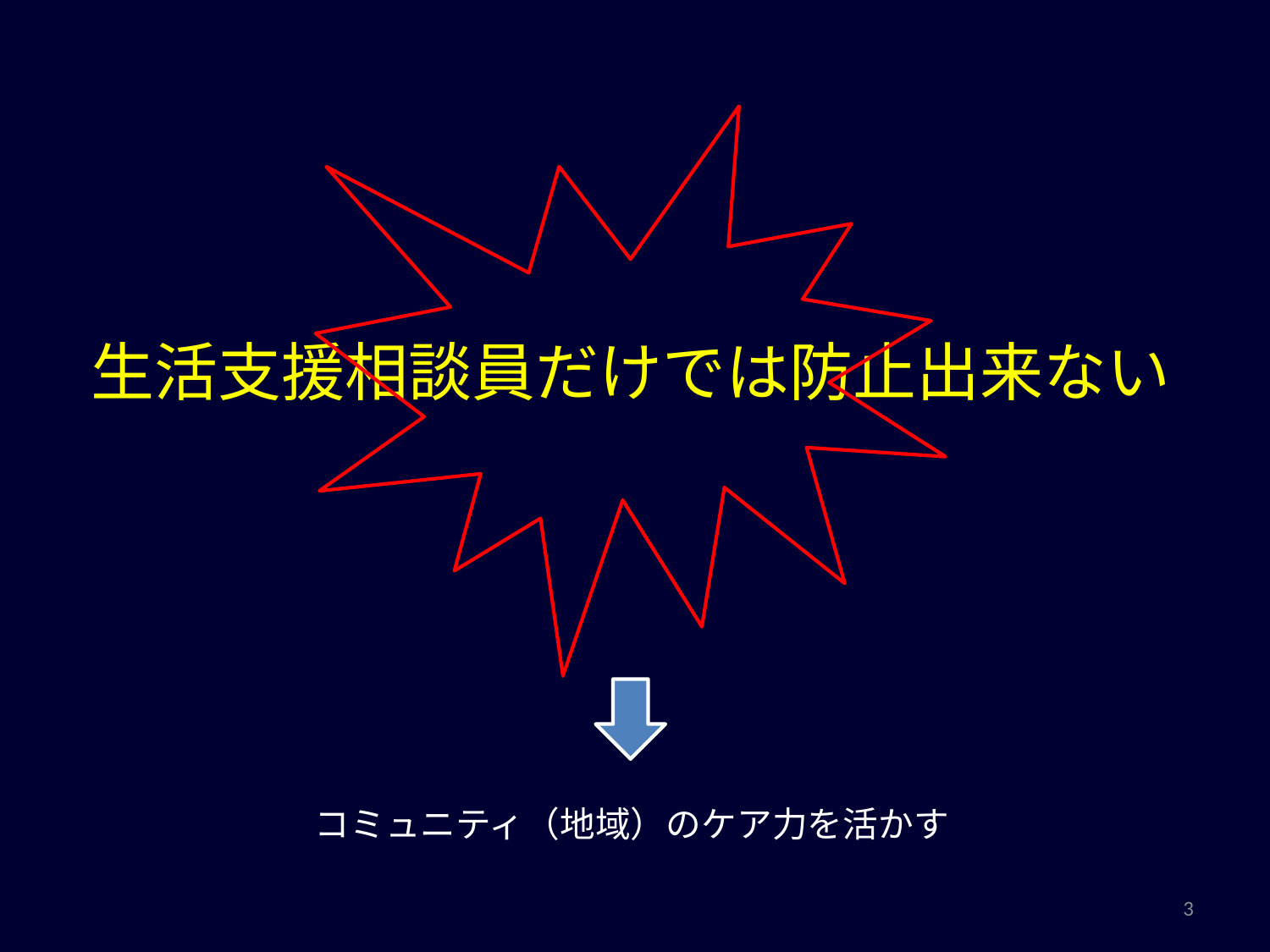

生活支援相談員だけでは防止出来ない

コミュニティ（地域）のケア力を活かす
3